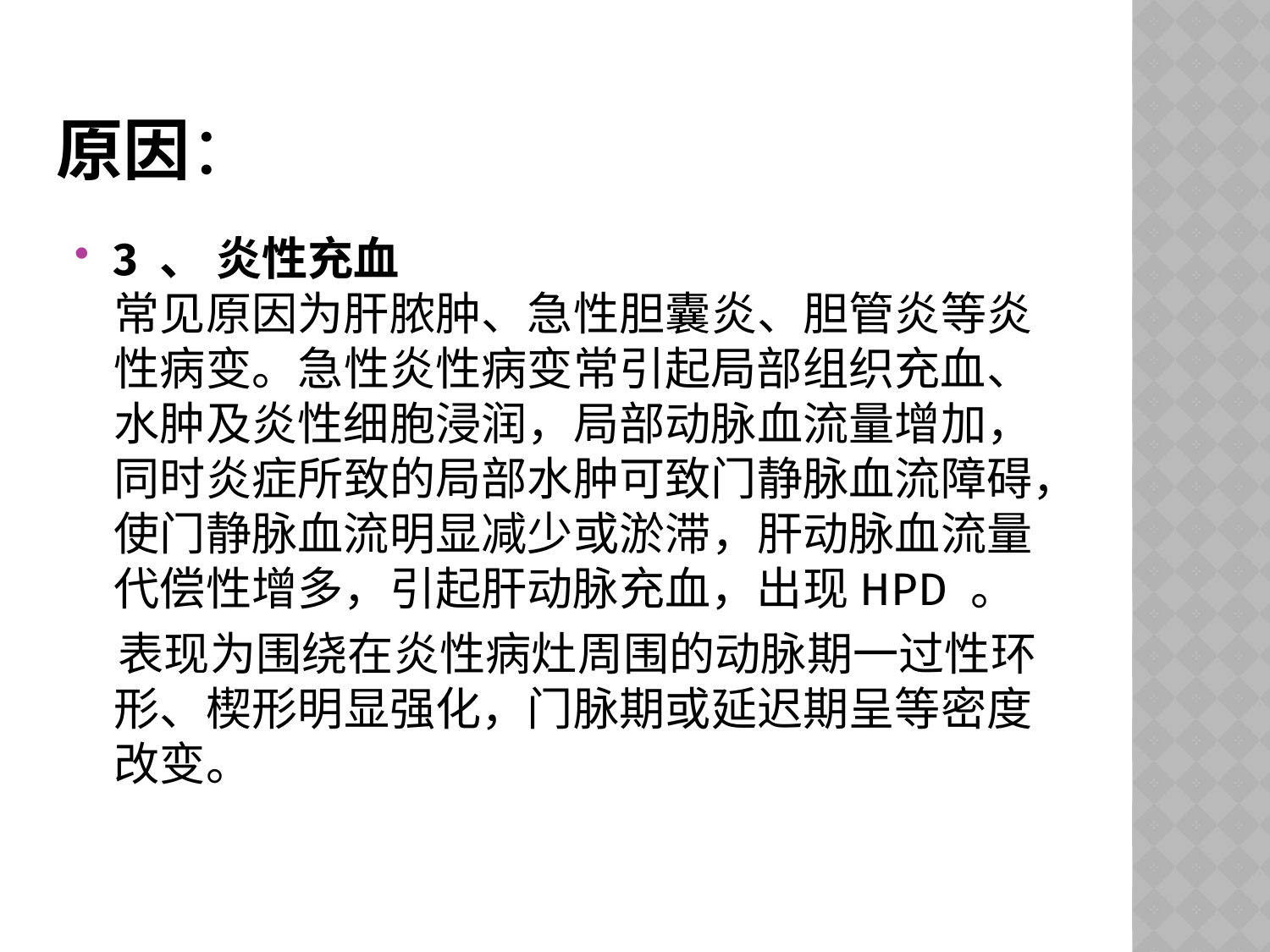

# 原因：
3 、 炎性充血
常见原因为肝脓肿、急性胆囊炎、胆管炎等炎性病变。急性炎性病变常引起局部组织充血、水肿及炎性细胞浸润，局部动脉血流量增加，同时炎症所致的局部水肿可致门静脉血流障碍，使门静脉血流明显减少或淤滞，肝动脉血流量代偿性增多，引起肝动脉充血，出现HPD 。
   表现为围绕在炎性病灶周围的动脉期一过性环形、楔形明显强化，门脉期或延迟期呈等密度改变。